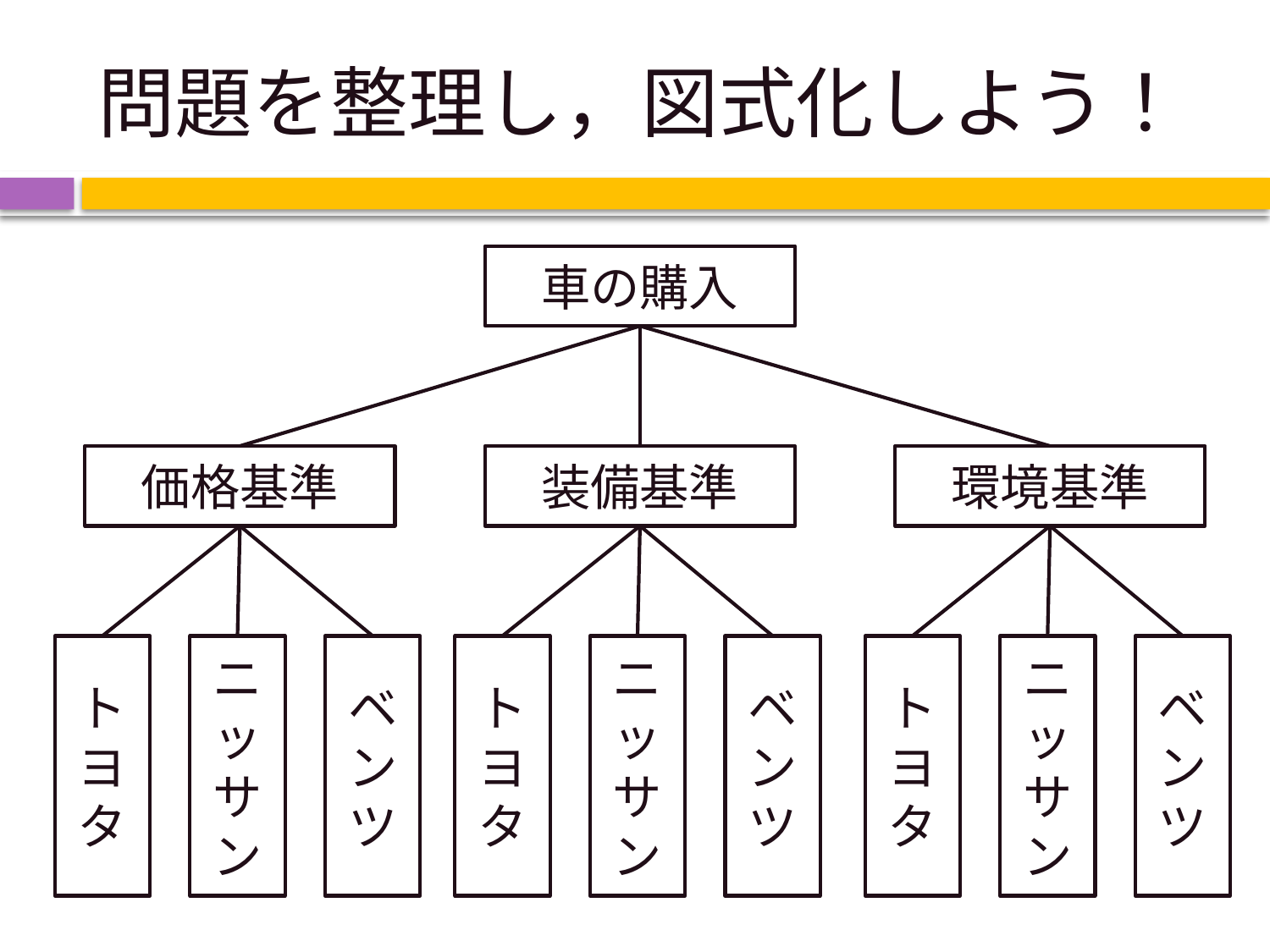

# 問題を整理し，図式化しよう！
車の購入
価格基準
装備基準
環境基準
トヨタ
ニッサン
ベンツ
トヨタ
ニッサン
ベンツ
トヨタ
ニッサン
ベンツ